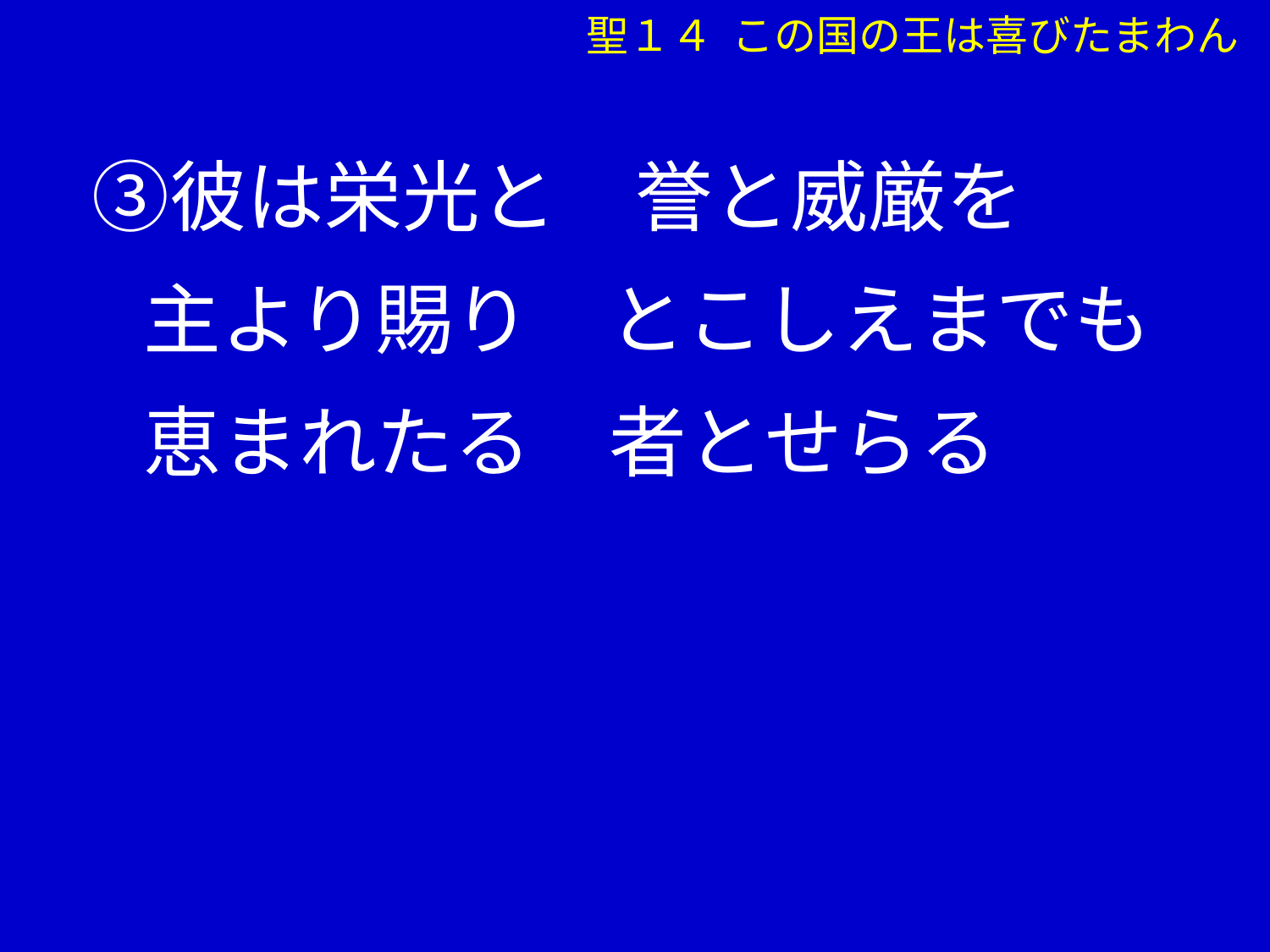

聖１４  この国の王は喜びたまわん
　③彼は栄光と　誉と威厳を
　   主より賜り　とこしえまでも
　   恵まれたる　者とせらる